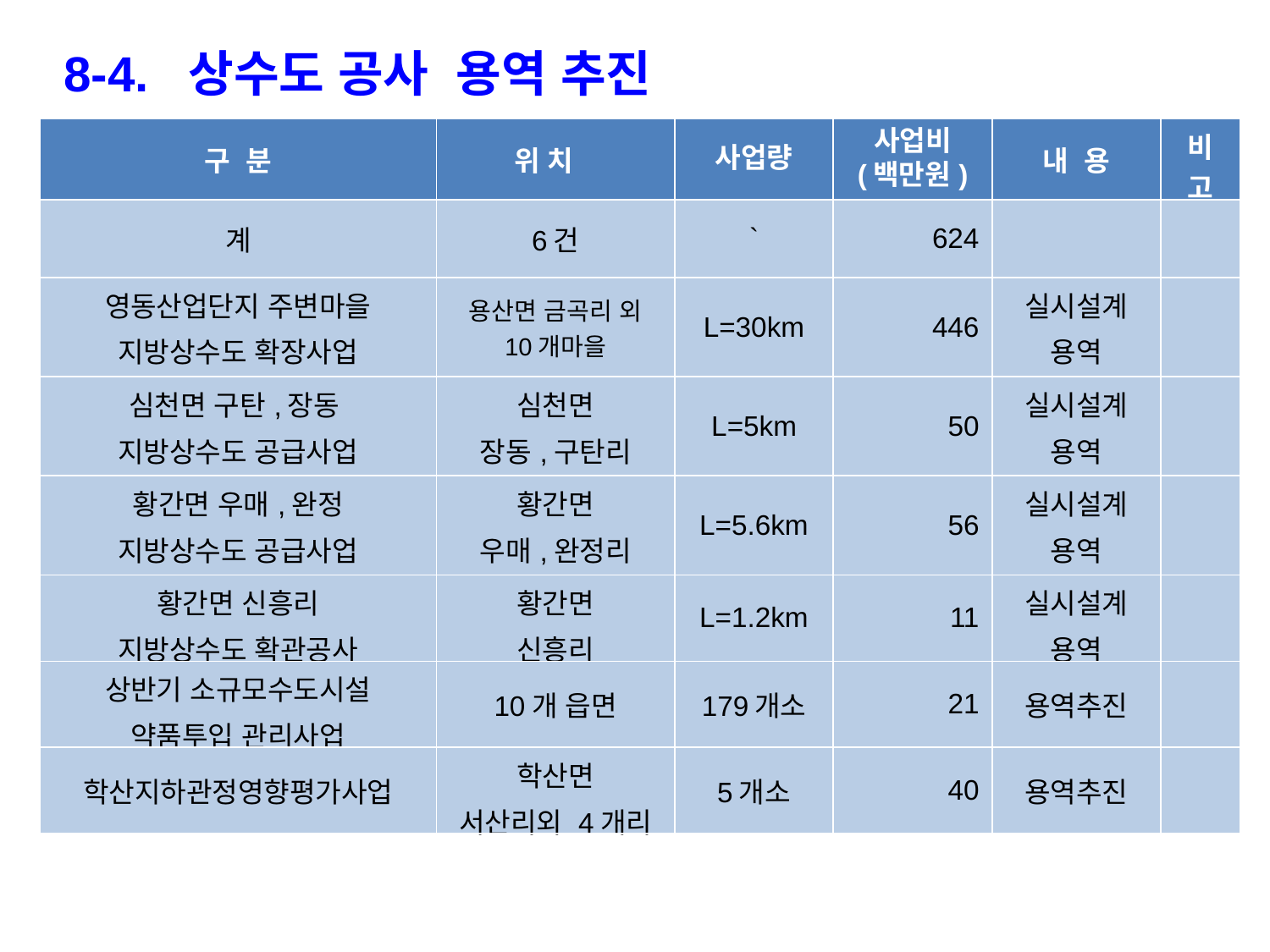

8-4.  상수도 공사  용역 추진
| 구 분 | 위 치 | 사업량 | 사업비 (백만원) | 내 용 | 비 고 |
| --- | --- | --- | --- | --- | --- |
| 계 | 6건 | ` | 624 |  |  |
| 영동산업단지 주변마을 지방상수도 확장사업 | 용산면 금곡리 외 10개마을 | L=30km | 446 | 실시설계 용역 |  |
| 심천면 구탄,장동 지방상수도 공급사업 | 심천면 장동,구탄리 | L=5km | 50 | 실시설계 용역 |  |
| 황간면 우매,완정 지방상수도 공급사업 | 황간면 우매,완정리 | L=5.6km | 56 | 실시설계 용역 |  |
| 황간면 신흥리 지방상수도 확관공사 | 황간면 신흥리 | L=1.2km | 11 | 실시설계 용역 |  |
| 상반기 소규모수도시설 약품투입 관리사업 | 10개 읍면 | 179개소 | 21 | 용역추진 |  |
| 학산지하관정영향평가사업 | 학산면 서산리외 4개리 | 5개소 | 40 | 용역추진 |  |